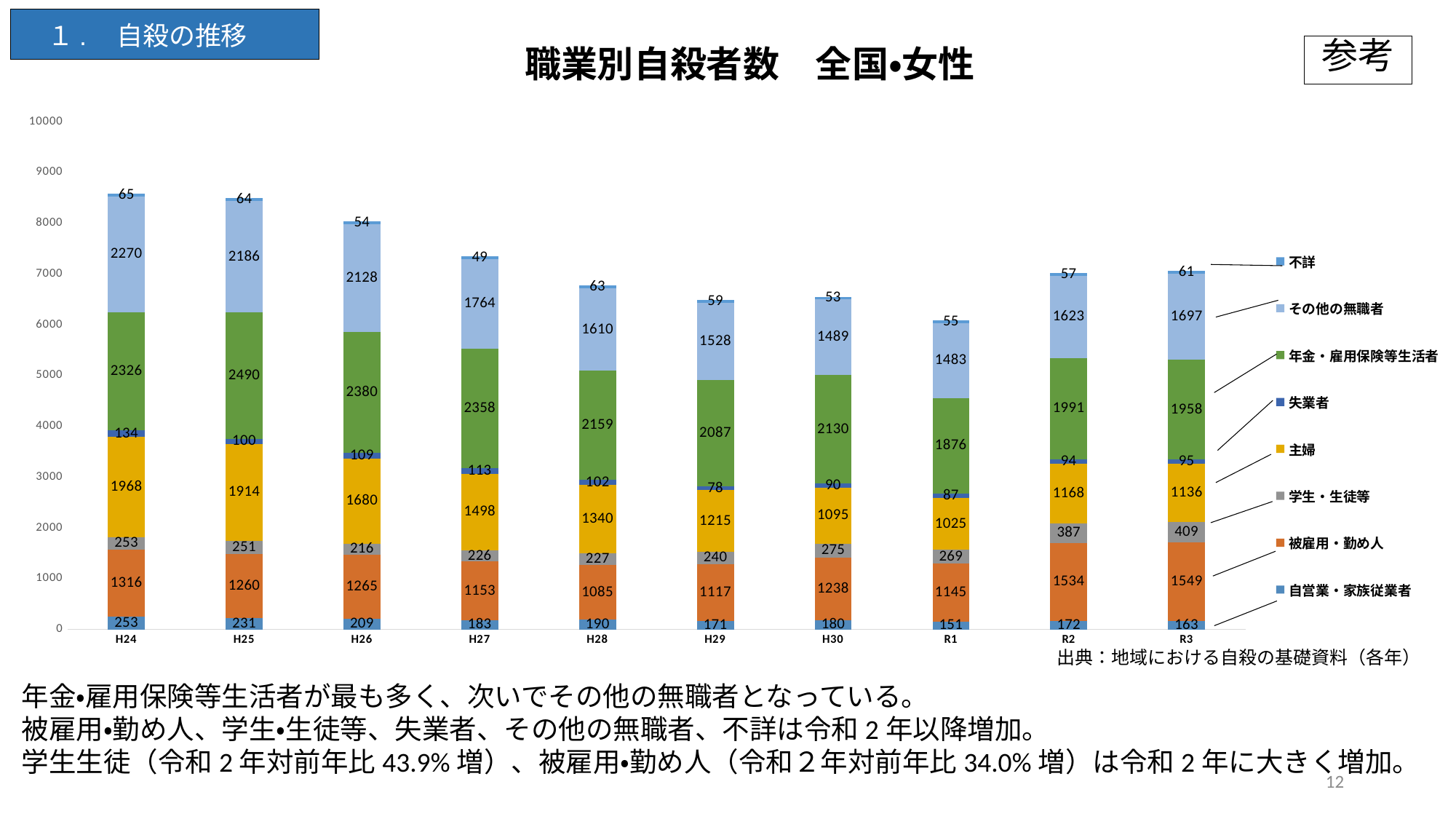

### Chart: 職業別自殺者数　全国・女性

| Category | 自営業・家族従業者 | 被雇用・勤め人 | 学生・生徒等 | 主婦 | 失業者 | 年金・雇用保険等生活者 | その他の無職者 | 不詳 |
|---|---|---|---|---|---|---|---|---|
| H24 | 253.0 | 1316.0 | 253.0 | 1968.0 | 134.0 | 2326.0 | 2270.0 | 65.0 |
| H25 | 231.0 | 1260.0 | 251.0 | 1914.0 | 100.0 | 2490.0 | 2186.0 | 64.0 |
| H26 | 209.0 | 1265.0 | 216.0 | 1680.0 | 109.0 | 2380.0 | 2128.0 | 54.0 |
| H27 | 183.0 | 1153.0 | 226.0 | 1498.0 | 113.0 | 2358.0 | 1764.0 | 49.0 |
| H28 | 190.0 | 1085.0 | 227.0 | 1340.0 | 102.0 | 2159.0 | 1610.0 | 63.0 |
| H29 | 171.0 | 1117.0 | 240.0 | 1215.0 | 78.0 | 2087.0 | 1528.0 | 59.0 |
| H30 | 180.0 | 1238.0 | 275.0 | 1095.0 | 90.0 | 2130.0 | 1489.0 | 53.0 |
| R1 | 151.0 | 1145.0 | 269.0 | 1025.0 | 87.0 | 1876.0 | 1483.0 | 55.0 |
| R2 | 172.0 | 1534.0 | 387.0 | 1168.0 | 94.0 | 1991.0 | 1623.0 | 57.0 |
| R3 | 163.0 | 1549.0 | 409.0 | 1136.0 | 95.0 | 1958.0 | 1697.0 | 61.0 |
出典：地域における自殺の基礎資料（各年）
年金・雇用保険等生活者が最も多く、次いでその他の無職者となっている。
被雇用・勤め人、学生・生徒等、失業者、その他の無職者、不詳は令和2年以降増加。
学生生徒（令和2年対前年比43.9%増）、被雇用・勤め人（令和２年対前年比34.0%増）は令和2年に大きく増加。
12